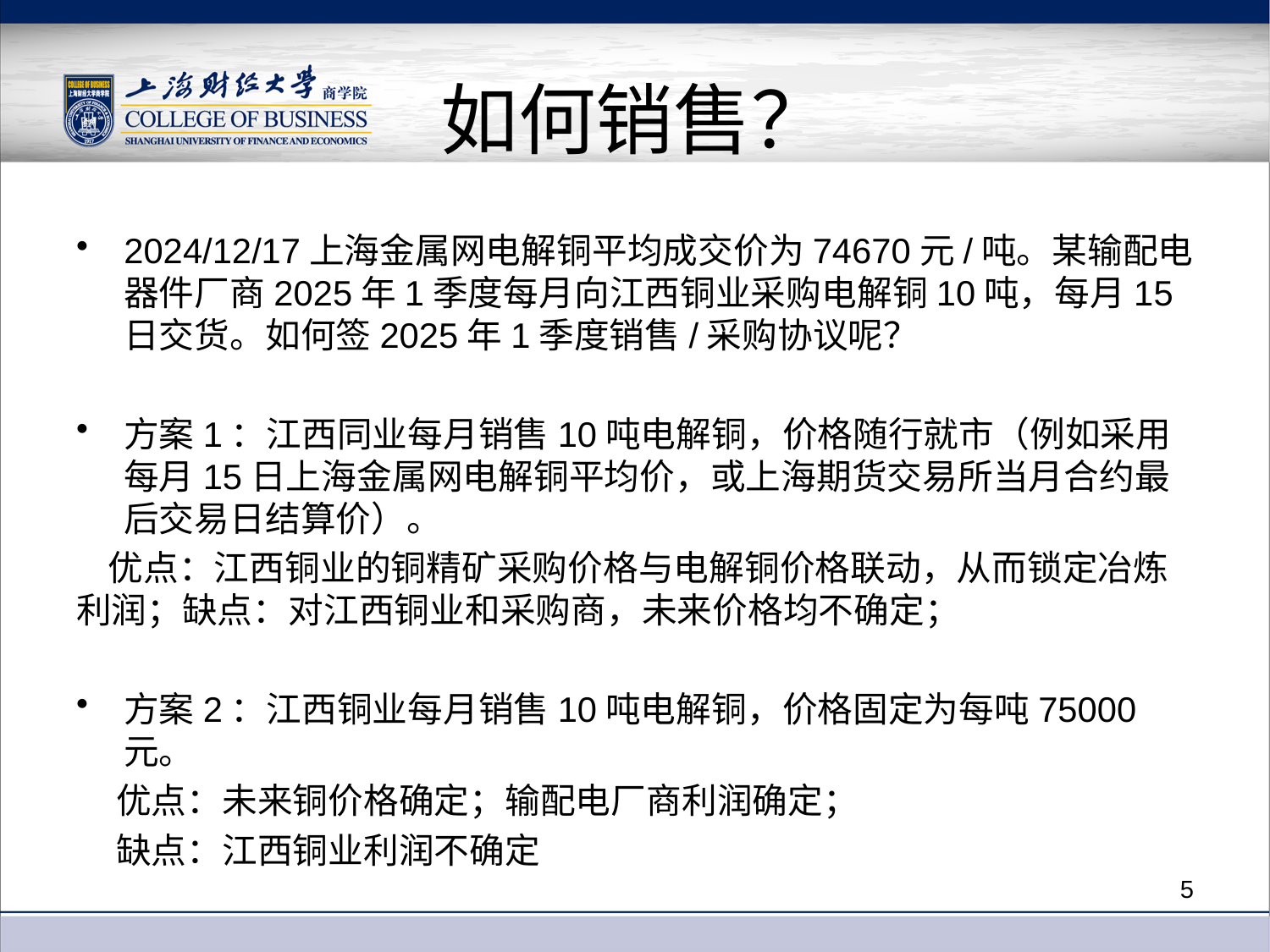

# 如何销售？
2024/12/17上海金属网电解铜平均成交价为74670元/吨。某输配电器件厂商2025年1季度每月向江西铜业采购电解铜10吨，每月15日交货。如何签2025年1季度销售/采购协议呢？

方案1：江西同业每月销售10吨电解铜，价格随行就市（例如采用每月15日上海金属网电解铜平均价，或上海期货交易所当月合约最后交易日结算价）。
   优点：江西铜业的铜精矿采购价格与电解铜价格联动，从而锁定冶炼利润；缺点：对江西铜业和采购商，未来价格均不确定；

方案2：江西铜业每月销售10吨电解铜，价格固定为每吨75000元。
    优点：未来铜价格确定；输配电厂商利润确定；
    缺点：江西铜业利润不确定
5